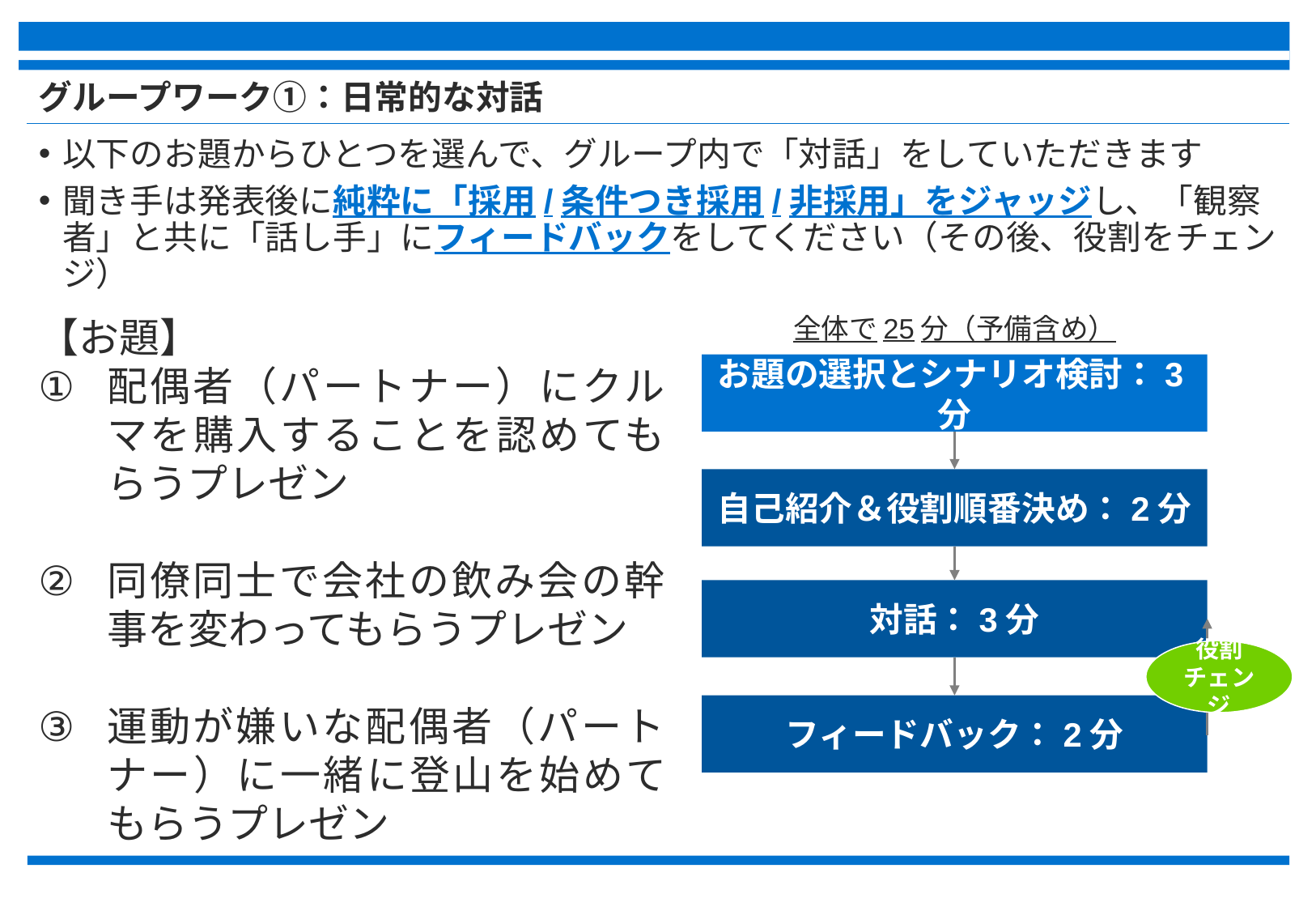

# グループワーク①：日常的な対話
以下のお題からひとつを選んで、グループ内で「対話」をしていただきます
聞き手は発表後に純粋に「採用/条件つき採用/非採用」をジャッジし、「観察者」と共に「話し手」にフィードバックをしてください（その後、役割をチェンジ）
全体で25分（予備含め）
【お題】
配偶者（パートナー）にクルマを購入することを認めてもらうプレゼン

同僚同士で会社の飲み会の幹事を変わってもらうプレゼン

運動が嫌いな配偶者（パートナー）に一緒に登山を始めてもらうプレゼン
お題の選択とシナリオ検討：3分
自己紹介＆役割順番決め：2分
対話：3分
役割チェンジ
フィードバック：2分